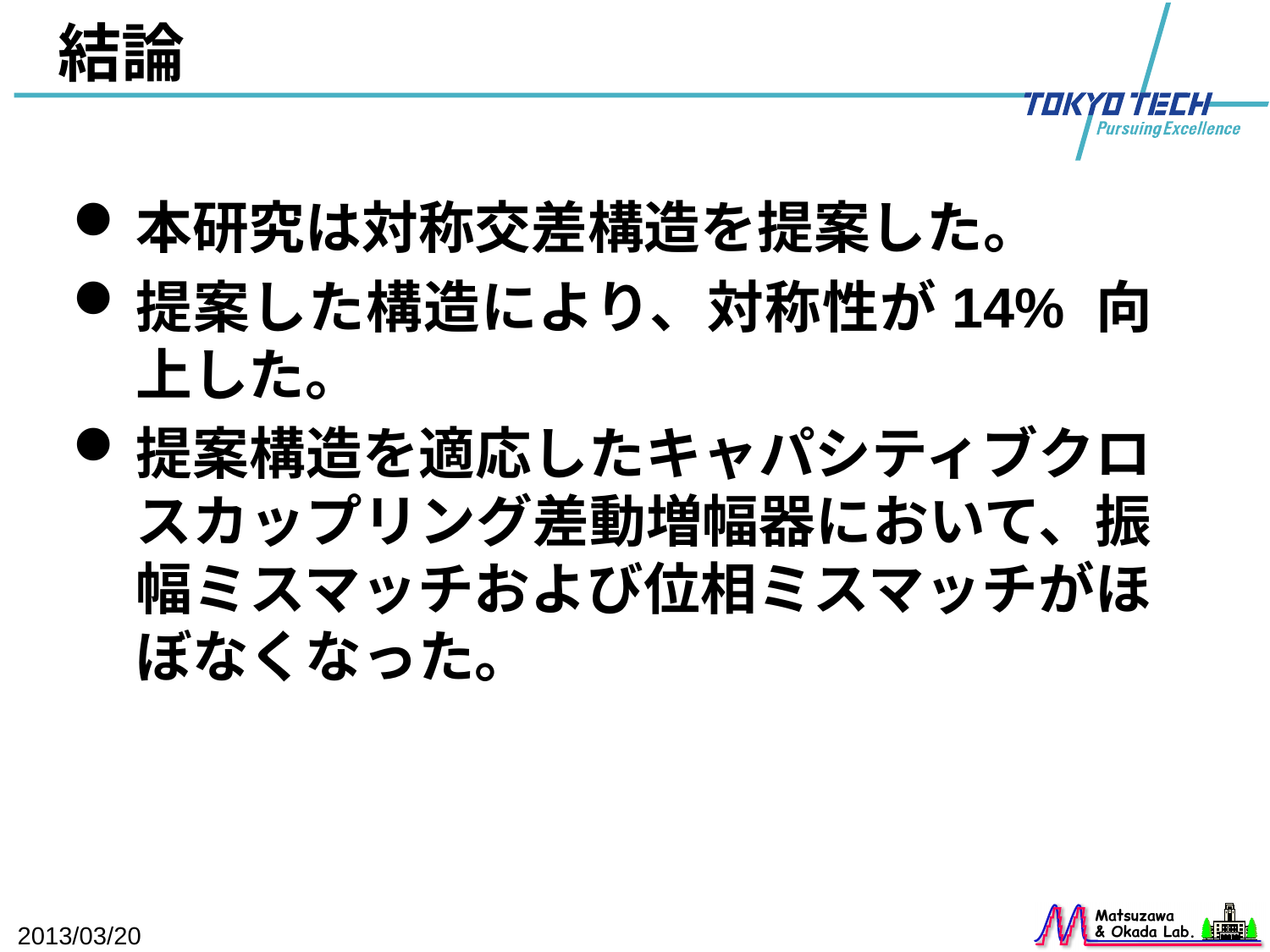

# 結論
本研究は対称交差構造を提案した。
提案した構造により、対称性が14% 向上した。
提案構造を適応したキャパシティブクロスカップリング差動増幅器において、振幅ミスマッチおよび位相ミスマッチがほぼなくなった。

2013/03/20